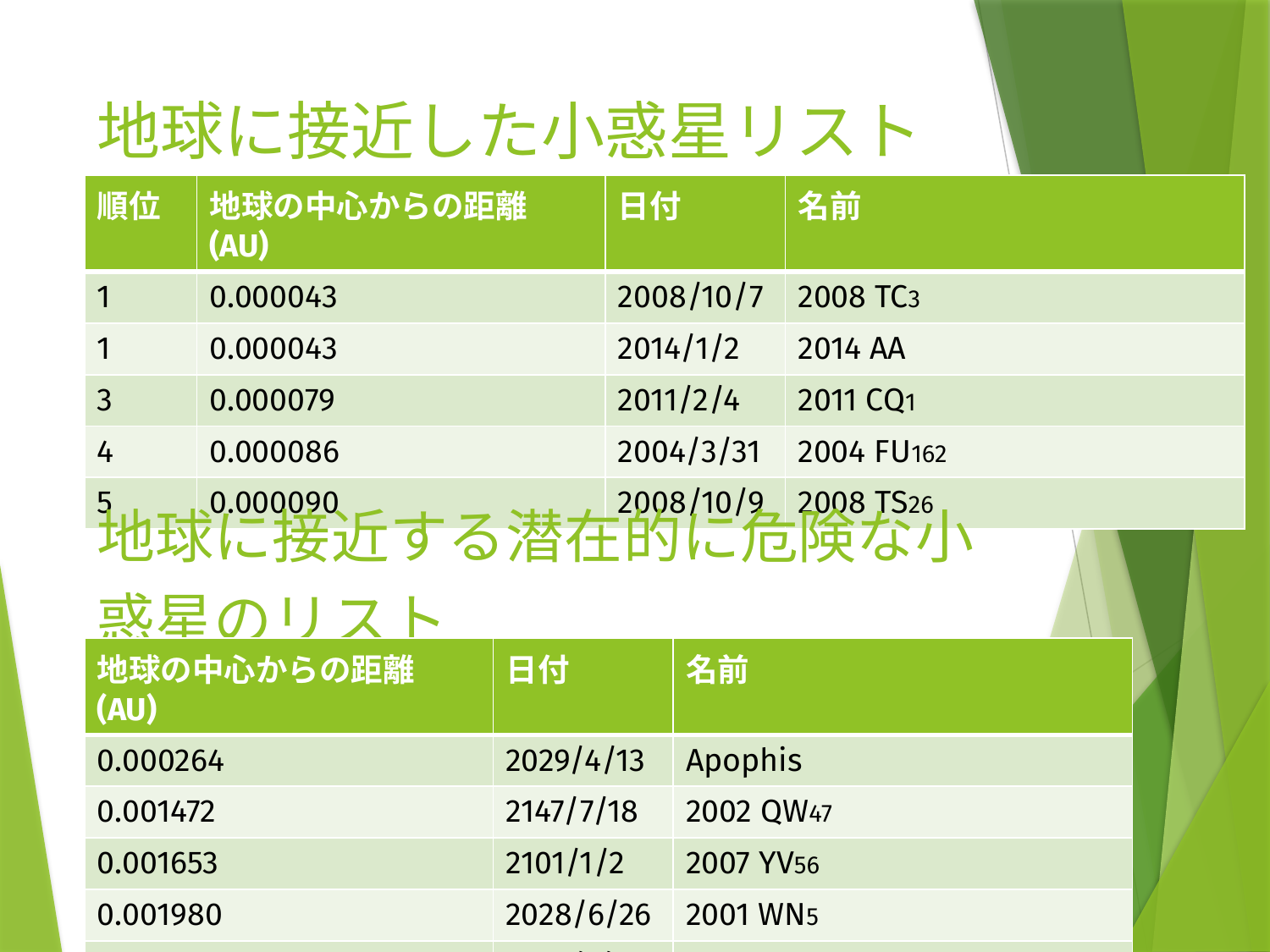

# 地球に接近した小惑星リスト
| 順位 | 地球の中心からの距離(AU) | 日付 | 名前 |
| --- | --- | --- | --- |
| 1 | 0.000043 | 2008/10/7 | 2008 TC3 |
| 1 | 0.000043 | 2014/1/2 | 2014 AA |
| 3 | 0.000079 | 2011/2/4 | 2011 CQ1 |
| 4 | 0.000086 | 2004/3/31 | 2004 FU162 |
| 5 | 0.000090 | 2008/10/9 | 2008 TS26 |
地球に接近する潜在的に危険な小惑星のリスト
| 地球の中心からの距離(AU) | 日付 | 名前 |
| --- | --- | --- |
| 0.000264 | 2029/4/13 | Apophis |
| 0.001472 | 2147/7/18 | 2002 QW47 |
| 0.001653 | 2101/1/2 | 2007 YV56 |
| 0.001980 | 2028/6/26 | 2001 WN5 |
| 0.002250 | 2148/1/22 | 1998 OX4 |